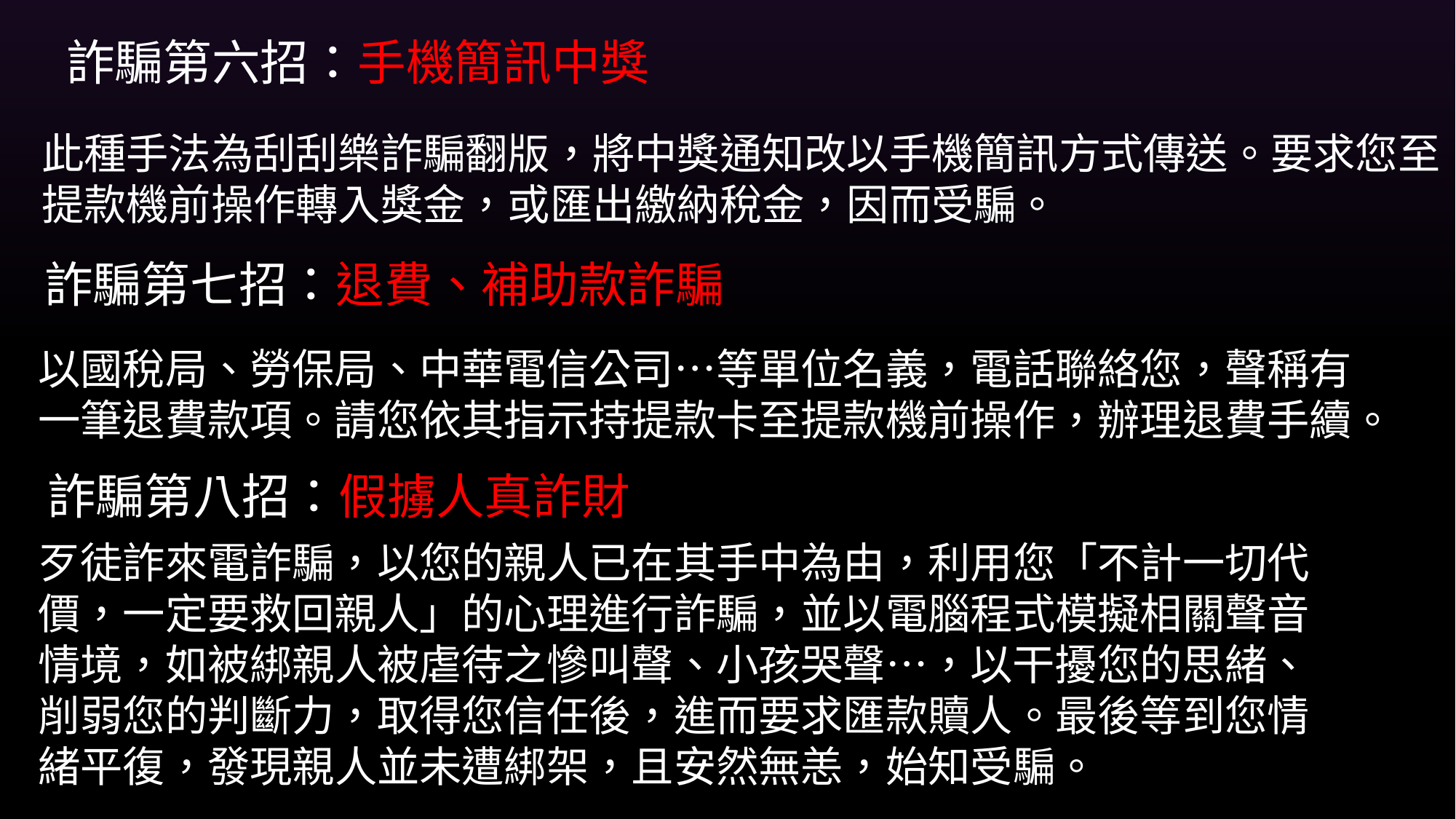

詐騙第六招：手機簡訊中獎
此種手法為刮刮樂詐騙翻版，將中獎通知改以手機簡訊方式傳送。要求您至提款機前操作轉入獎金，或匯出繳納稅金，因而受騙。
詐騙第七招：退費、補助款詐騙
以國稅局、勞保局、中華電信公司…等單位名義，電話聯絡您，聲稱有一筆退費款項。請您依其指示持提款卡至提款機前操作，辦理退費手續。
詐騙第八招：假擄人真詐財
歹徒詐來電詐騙，以您的親人已在其手中為由，利用您「不計一切代價，一定要救回親人」的心理進行詐騙，並以電腦程式模擬相關聲音情境，如被綁親人被虐待之慘叫聲、小孩哭聲…，以干擾您的思緒、削弱您的判斷力，取得您信任後，進而要求匯款贖人。最後等到您情緒平復，發現親人並未遭綁架，且安然無恙，始知受騙。